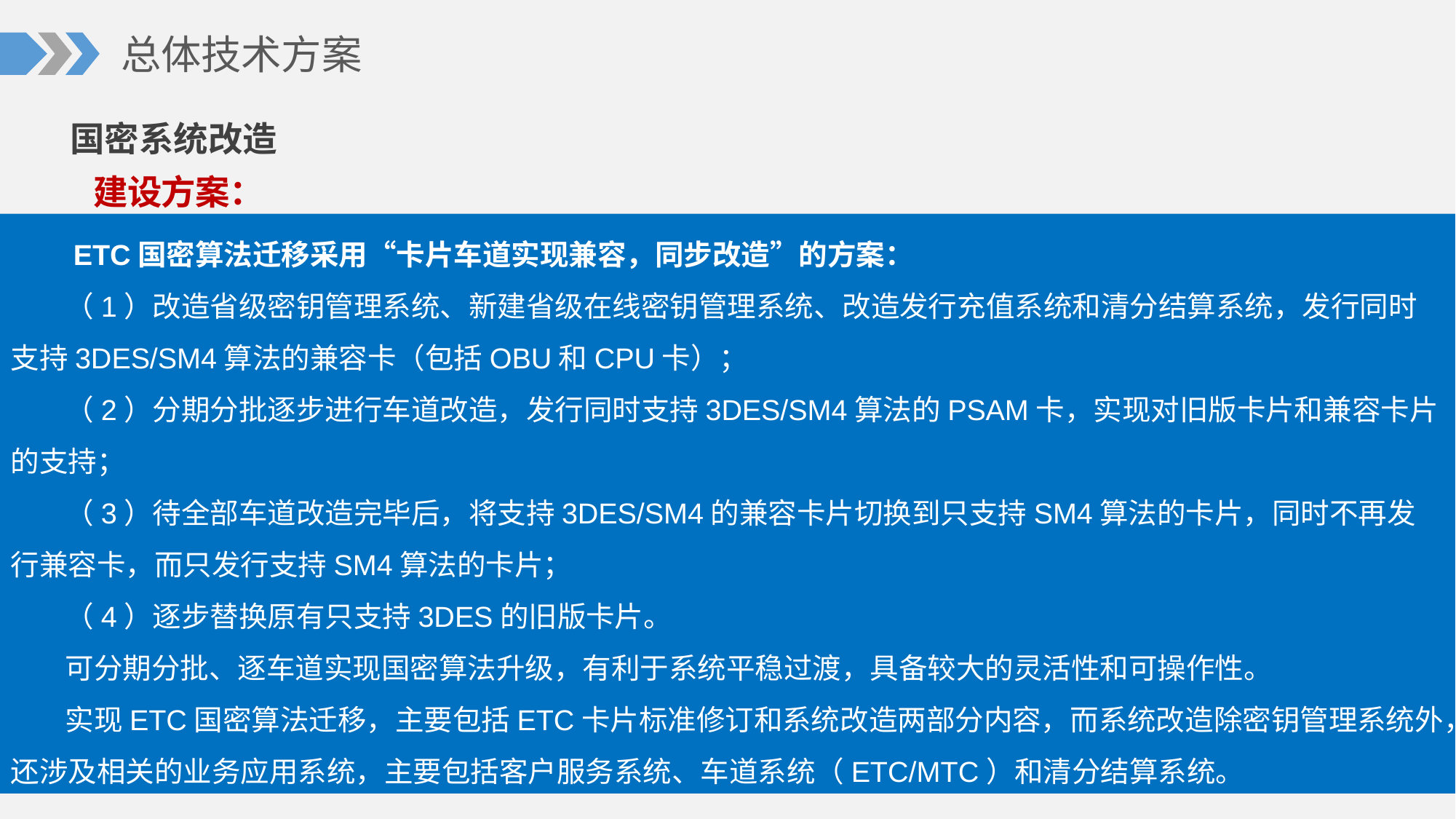

总体技术方案

 国密系统改造
建设方案：
 ETC国密算法迁移采用“卡片车道实现兼容，同步改造”的方案：
（1）改造省级密钥管理系统、新建省级在线密钥管理系统、改造发行充值系统和清分结算系统，发行同时支持3DES/SM4算法的兼容卡（包括OBU和CPU卡）；
（2）分期分批逐步进行车道改造，发行同时支持3DES/SM4算法的PSAM卡，实现对旧版卡片和兼容卡片的支持；
（3）待全部车道改造完毕后，将支持3DES/SM4的兼容卡片切换到只支持SM4算法的卡片，同时不再发行兼容卡，而只发行支持SM4算法的卡片；
（4）逐步替换原有只支持3DES的旧版卡片。
可分期分批、逐车道实现国密算法升级，有利于系统平稳过渡，具备较大的灵活性和可操作性。
实现ETC国密算法迁移，主要包括ETC卡片标准修订和系统改造两部分内容，而系统改造除密钥管理系统外，还涉及相关的业务应用系统，主要包括客户服务系统、车道系统（ETC/MTC）和清分结算系统。